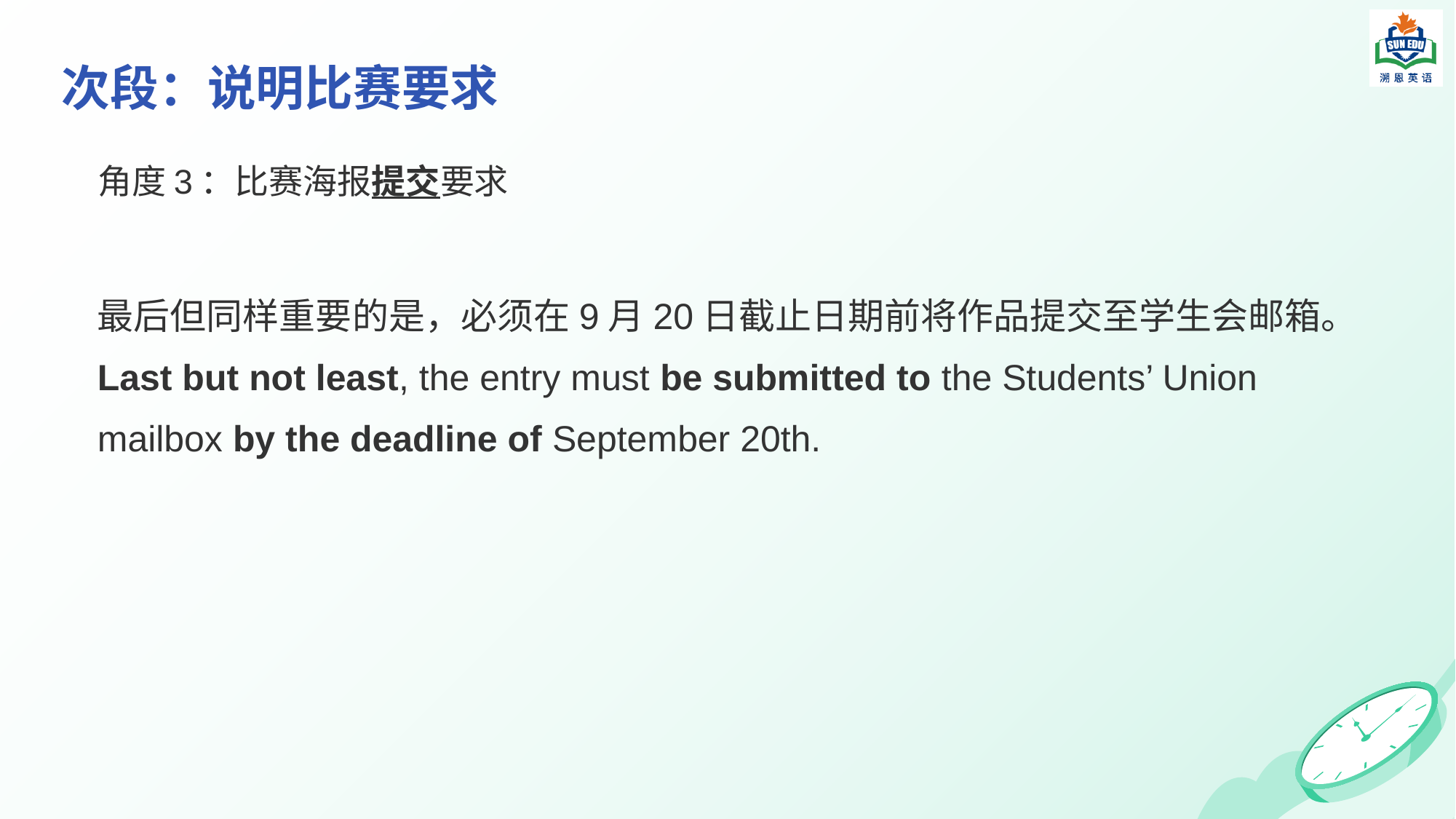

次段：说明比赛要求
角度3：比赛海报提交要求
最后但同样重要的是，必须在9月20日截止日期前将作品提交至学生会邮箱。
Last but not least, the entry must be submitted to the Students’ Union mailbox by the deadline of September 20th.